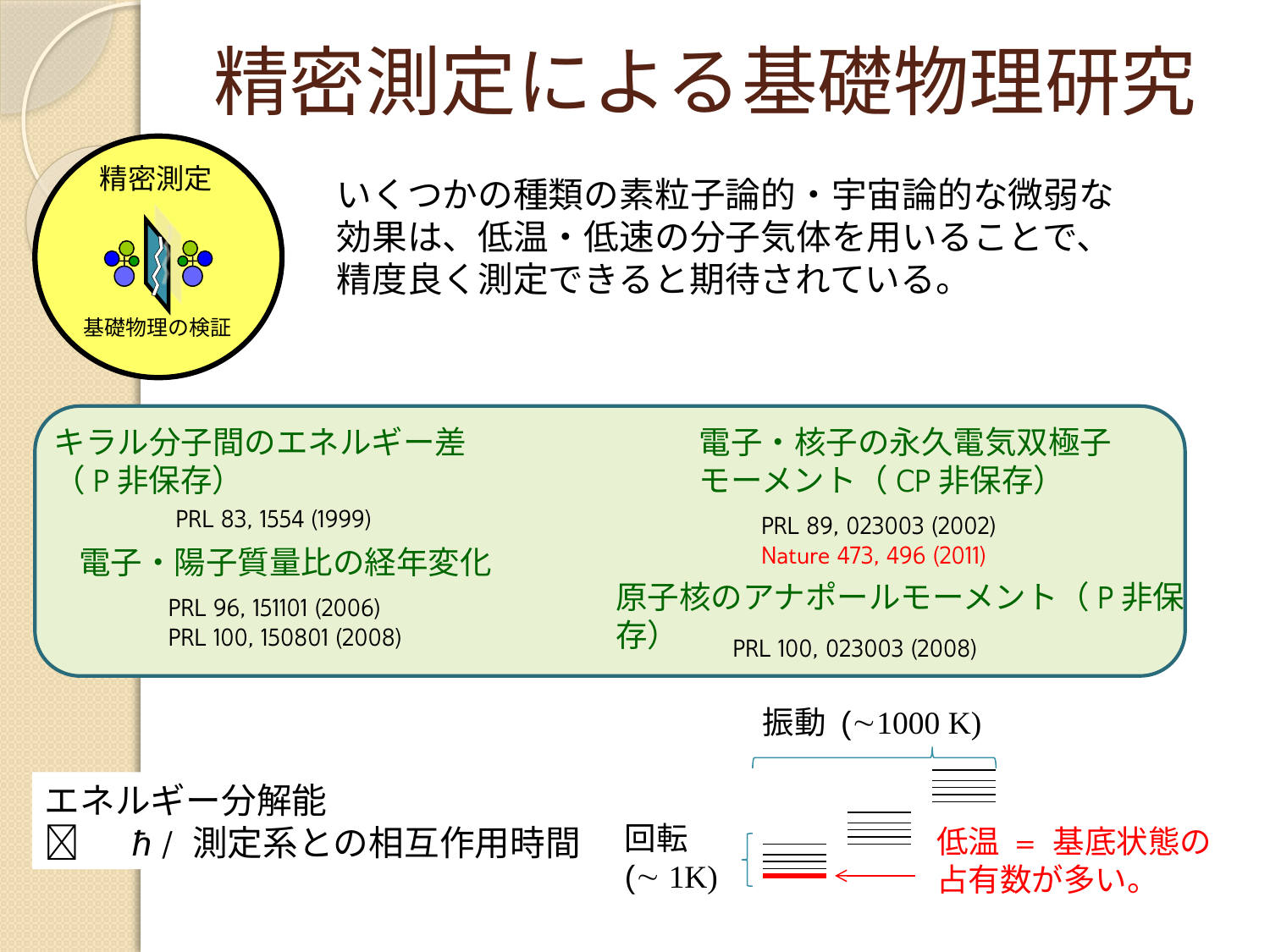

# 精密測定による基礎物理研究

精密測定

基礎物理の検証
いくつかの種類の素粒子論的・宇宙論的な微弱な
効果は、低温・低速の分子気体を用いることで、
精度良く測定できると期待されている。

キラル分子間のエネルギー差
（P非保存）
電子・核子の永久電気双極子
モーメント（CP非保存）
PRL 83, 1554 (1999)
PRL 89, 023003 (2002)
Nature 473, 496 (2011)
電子・陽子質量比の経年変化
原子核のアナポールモーメント（P非保存）
PRL 96, 151101 (2006)
PRL 100, 150801 (2008)
 PRL 100, 023003 (2008)

振動 (∼1000 K)
エネルギー分解能
∼　ħ / 測定系との相互作用時間
回転
(∼ 1K)
低温 = 基底状態の
占有数が多い。